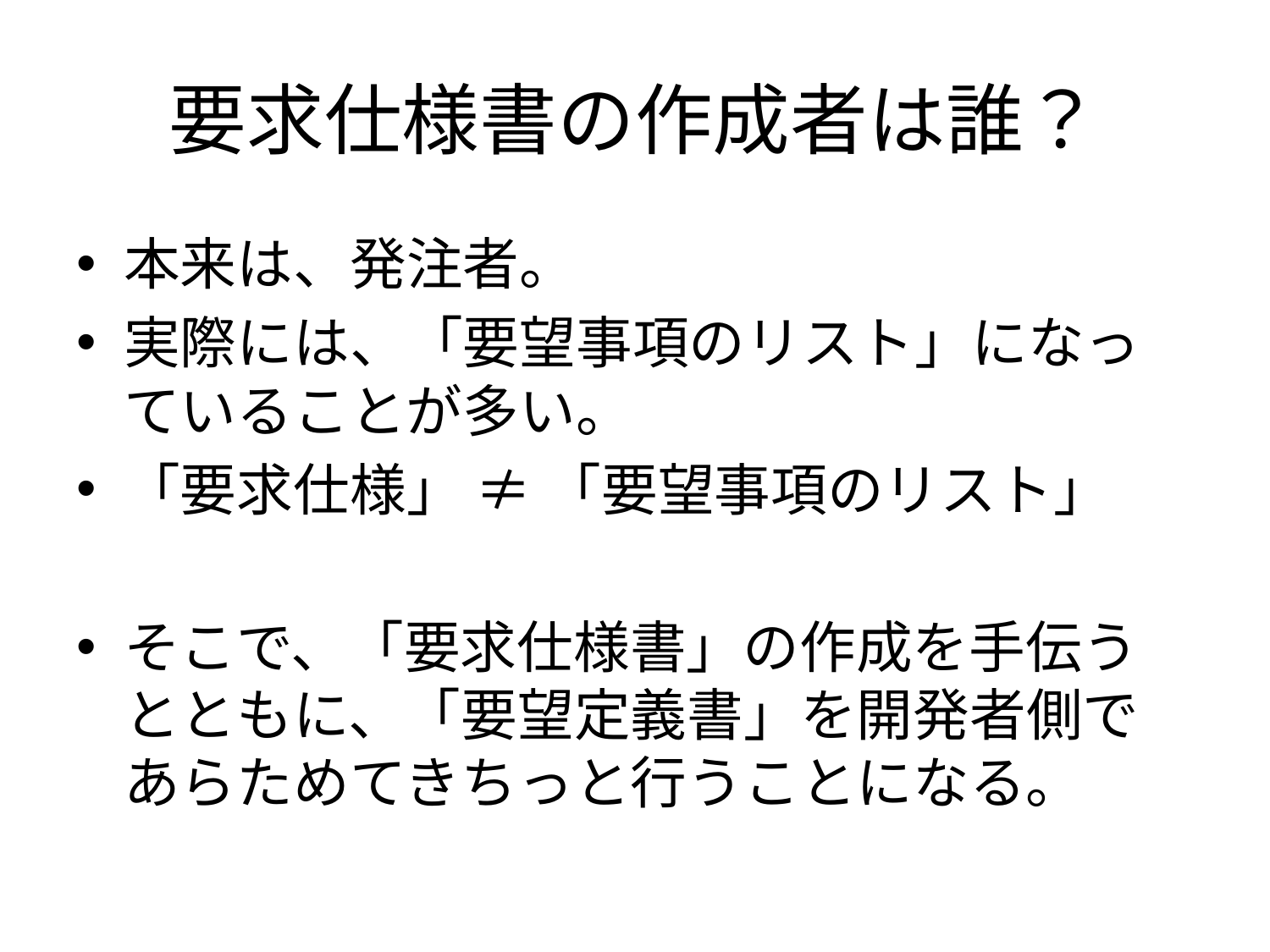

# 要求仕様書の作成者は誰？
本来は、発注者。
実際には、「要望事項のリスト」になっていることが多い。
「要求仕様」 ≠ 「要望事項のリスト」

そこで、「要求仕様書」の作成を手伝うとともに、「要望定義書」を開発者側であらためてきちっと行うことになる。